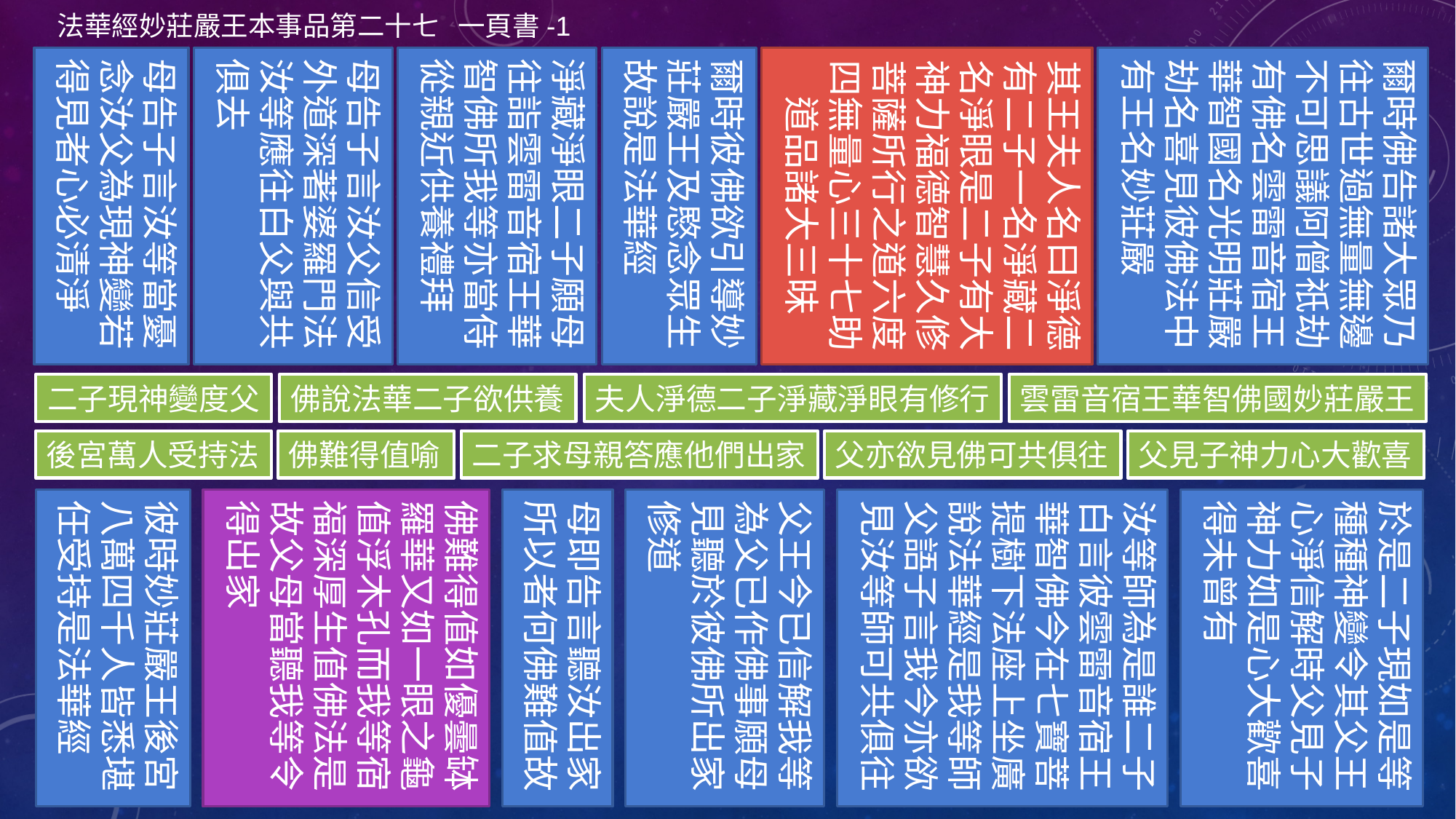

法華經妙莊嚴王本事品第二十七   一頁書-1
母告子言汝等當憂念汝父為現神變若得見者心必清淨
母告子言汝父信受外道深著婆羅門法汝等應往白父與共俱去
淨藏淨眼二子願母往詣雲雷音宿王華智佛所我等亦當侍從親近供養禮拜
爾時彼佛欲引導妙莊嚴王及愍念眾生故說是法華經
其王夫人名曰淨德有二子一名淨藏二名淨眼是二子有大神力福德智慧久修菩薩所行之道六度四無量心三十七助道品諸大三昧
爾時佛告諸大眾乃往古世過無量無邊不可思議阿僧祇劫有佛名雲雷音宿王華智國名光明莊嚴劫名喜見彼佛法中有王名妙莊嚴
二子現神變度父
佛說法華二子欲供養
夫人淨德二子淨藏淨眼有修行
雲雷音宿王華智佛國妙莊嚴王
後宮萬人受持法
佛難得值喻
二子求母親答應他們出家
父亦欲見佛可共俱往
父見子神力心大歡喜
彼時妙莊嚴王後宮八萬四千人皆悉堪任受持是法華經
佛難得值如優曇缽羅華又如一眼之龜值浮木孔而我等宿福深厚生值佛法是故父母當聽我等令得出家
母即告言聽汝出家所以者何佛難值故
父王今已信解我等為父已作佛事願母見聽於彼佛所出家修道
汝等師為是誰二子白言彼雲雷音宿王華智佛今在七寶菩提樹下法座上坐廣說法華經是我等師父語子言我今亦欲見汝等師可共俱往
於是二子現如是等種種神變令其父王心淨信解時父見子神力如是心大歡喜得未曾有
62